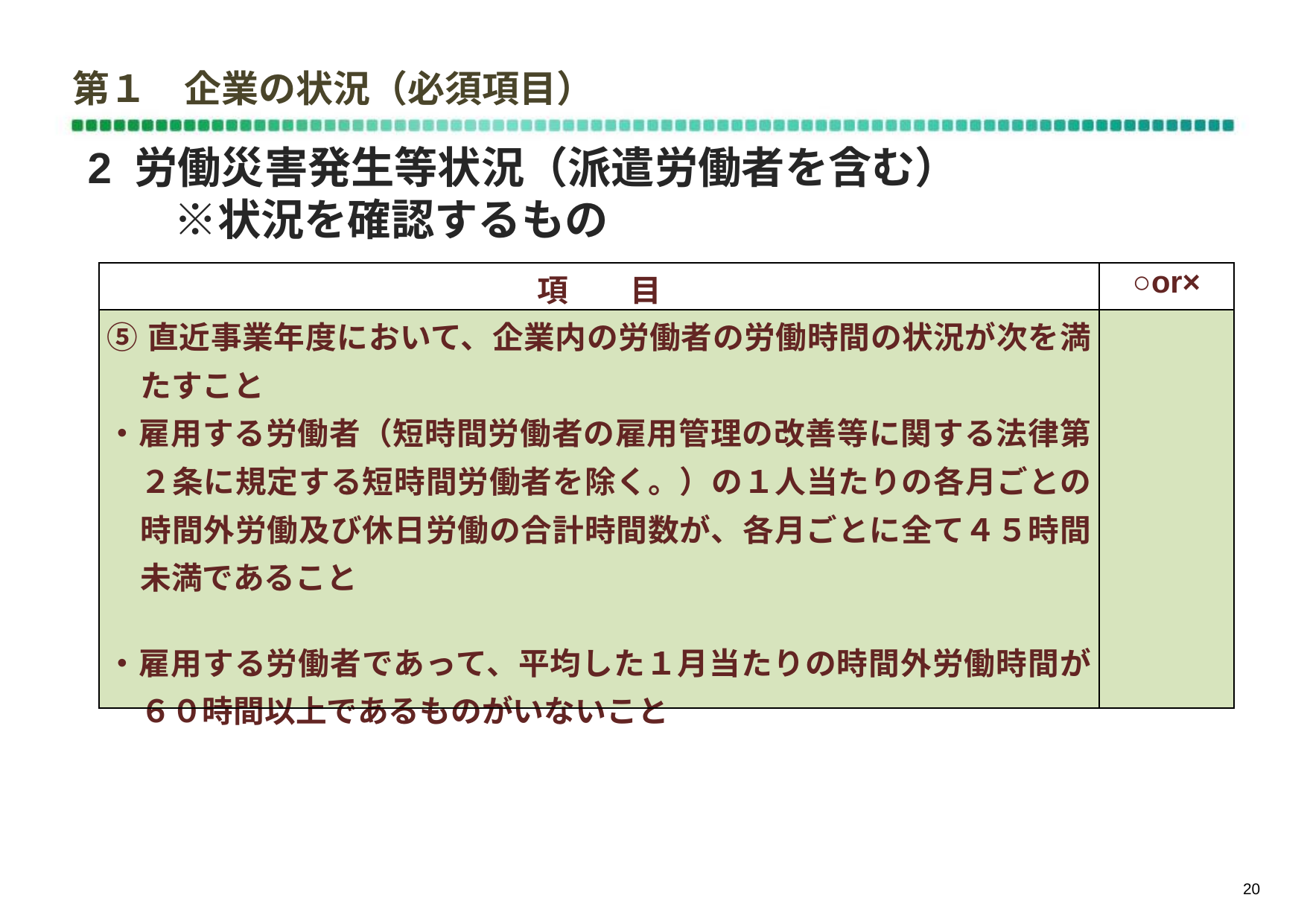

# 第１　企業の状況（必須項目）
2 労働災害発生等状況（派遣労働者を含む）
　　※状況を確認するもの

| 項　　目 | ○or× |
| --- | --- |
| ⑤直近事業年度において、企業内の労働者の労働時間の状況が次を満たすこと ・雇用する労働者（短時間労働者の雇用管理の改善等に関する法律第２条に規定する短時間労働者を除く。）の１人当たりの各月ごとの時間外労働及び休日労働の合計時間数が、各月ごとに全て４５時間未満であること ・雇用する労働者であって、平均した１月当たりの時間外労働時間が６０時間以上であるものがいないこと |  |
20